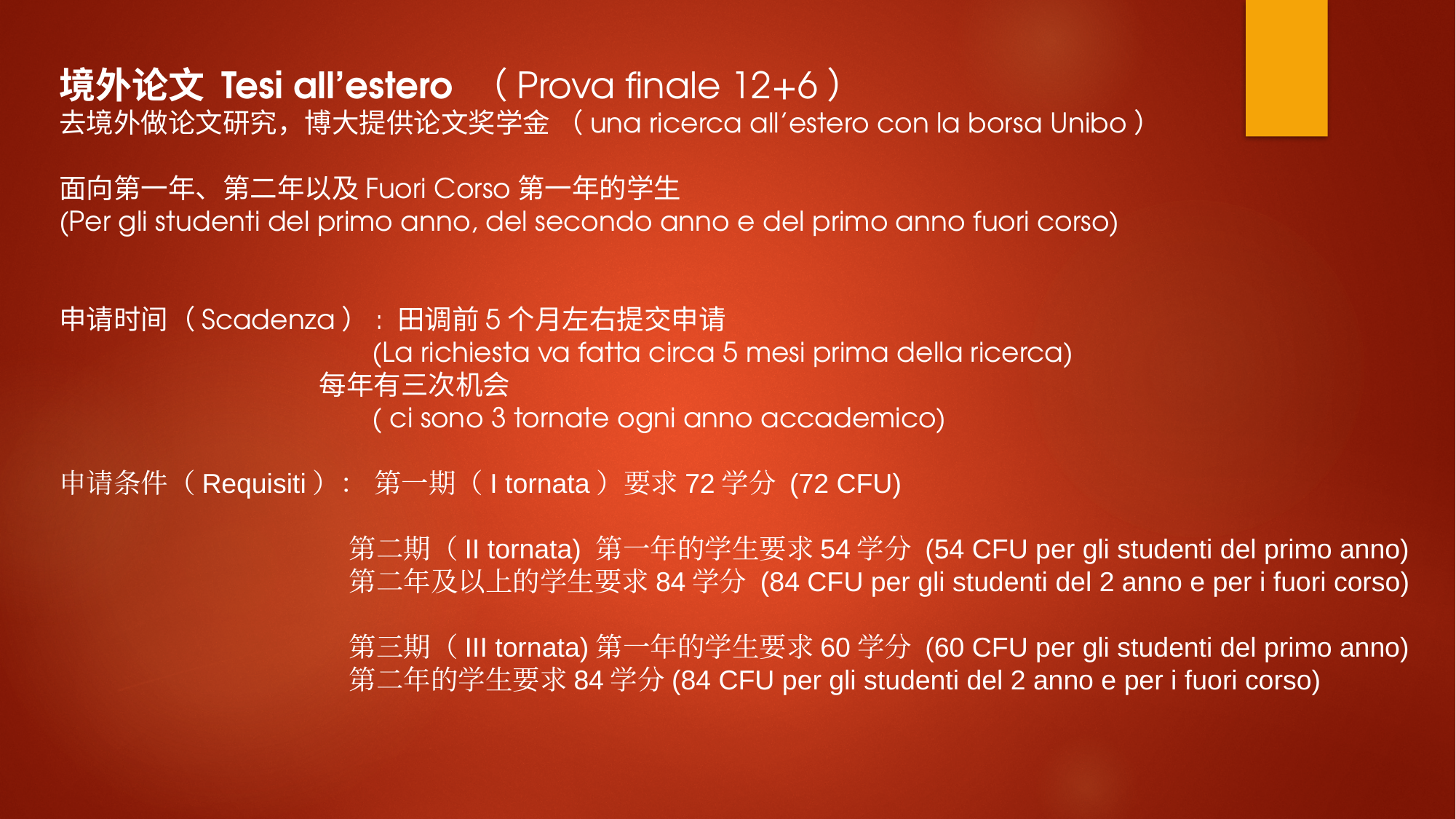

境外论文 Tesi all’estero （Prova finale 12+6）
去境外做论文研究，博大提供论文奖学金 （una ricerca all’estero con la borsa Unibo）

面向第一年、第二年以及Fuori Corso第一年的学生
(Per gli studenti del primo anno, del secondo anno e del primo anno fuori corso)

申请时间（Scadenza）: 田调前5个月左右提交申请
                                         (La richiesta va fatta circa 5 mesi prima della ricerca)
                                         每年有三次机会
                                         ( ci sono 3 tornate ogni anno accademico)

申请条件（Requisiti）： 第一期（I tornata）要求72学分 (72 CFU)

                                         第二期（II tornata) 第一年的学生要求54学分 (54 CFU per gli studenti del primo anno)
                                         第二年及以上的学生要求84学分 (84 CFU per gli studenti del 2 anno e per i fuori corso)

                                         第三期（III tornata)第一年的学生要求60学分 (60 CFU per gli studenti del primo anno)
                                         第二年的学生要求84学分(84 CFU per gli studenti del 2 anno e per i fuori corso)